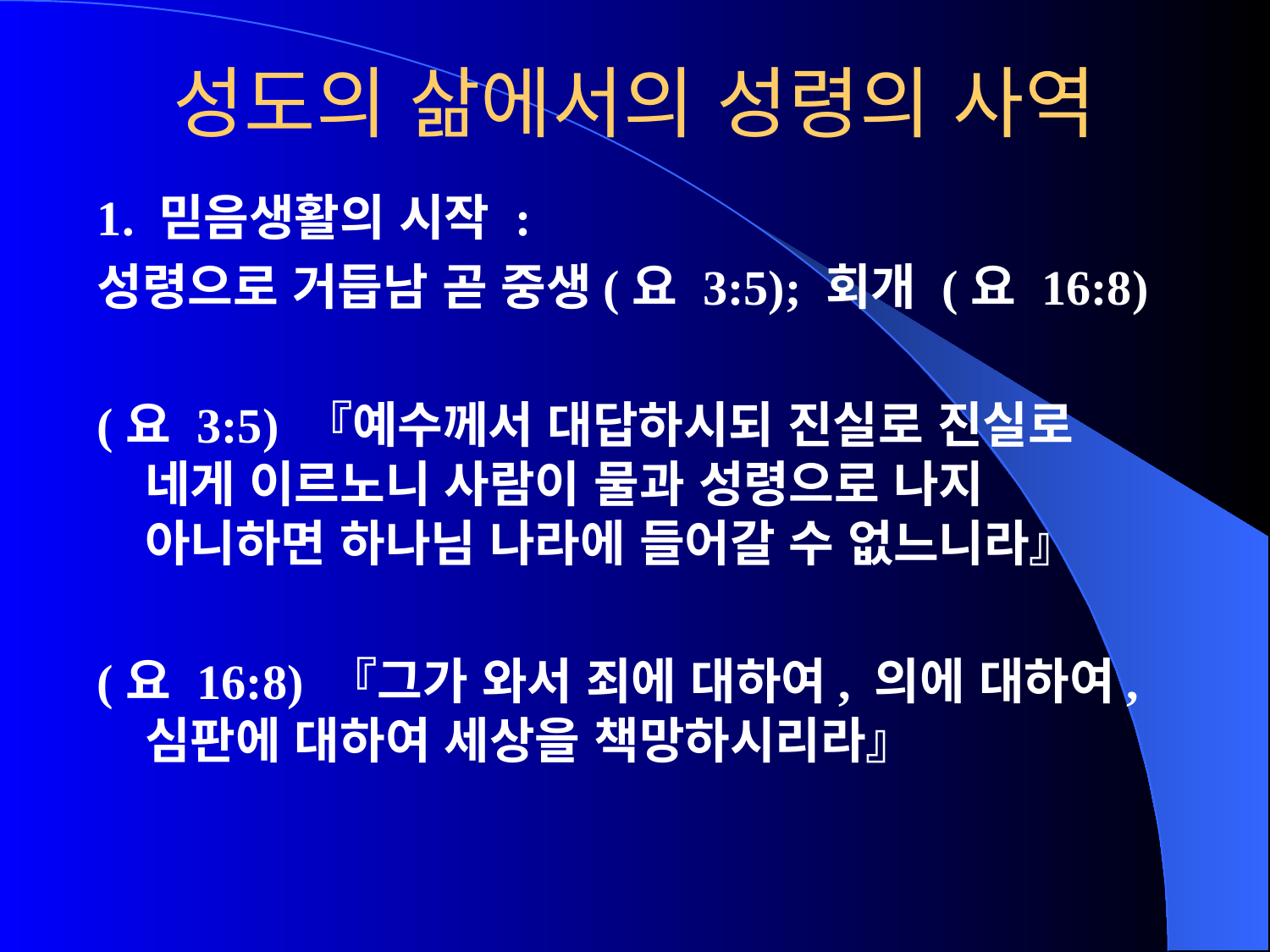

# 성도의 삶에서의 성령의 사역
1. 믿음생활의 시작 :
성령으로 거듭남 곧 중생(요 3:5); 회개 (요 16:8)

(요 3:5) 『예수께서 대답하시되 진실로 진실로 네게 이르노니 사람이 물과 성령으로 나지 아니하면 하나님 나라에 들어갈 수 없느니라』

(요 16:8) 『그가 와서 죄에 대하여, 의에 대하여, 심판에 대하여 세상을 책망하시리라』